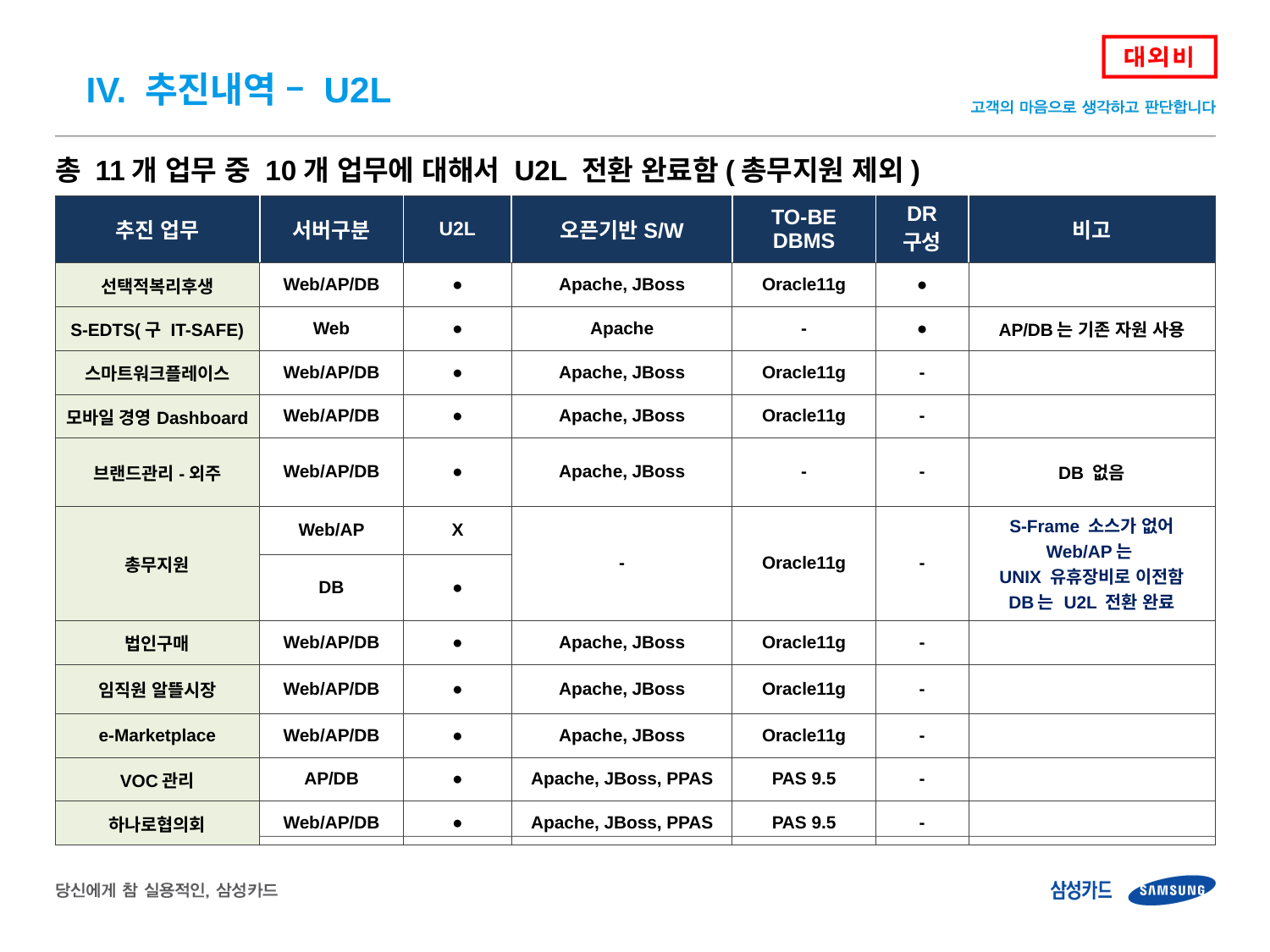

IV. 추진내역 – U2L
총 11개 업무 중 10개 업무에 대해서 U2L 전환 완료함(총무지원 제외)
| 추진 업무 | 서버구분 | U2L | 오픈기반S/W | TO-BE DBMS | DR 구성 | 비고 |
| --- | --- | --- | --- | --- | --- | --- |
| 선택적복리후생 | Web/AP/DB | ● | Apache, JBoss | Oracle11g | ● |  |
| S-EDTS(구 IT-SAFE) | Web | ● | Apache | - | ● | AP/DB는 기존 자원 사용 |
| 스마트워크플레이스 | Web/AP/DB | ● | Apache, JBoss | Oracle11g | - |  |
| 모바일 경영Dashboard | Web/AP/DB | ● | Apache, JBoss | Oracle11g | - |  |
| 브랜드관리-외주 | Web/AP/DB | ● | Apache, JBoss | - | - | DB 없음 |
| 총무지원 | Web/AP | X | - | Oracle11g | - | S-Frame 소스가 없어 Web/AP는 UNIX 유휴장비로 이전함 DB는 U2L 전환 완료 |
|  | DB | ● |  |  |  |  |
| 법인구매 | Web/AP/DB | ● | Apache, JBoss | Oracle11g | - |  |
| 임직원 알뜰시장 | Web/AP/DB | ● | Apache, JBoss | Oracle11g | - |  |
| e-Marketplace | Web/AP/DB | ● | Apache, JBoss | Oracle11g | - |  |
| VOC관리 | AP/DB | ● | Apache, JBoss, PPAS | PAS 9.5 | - |  |
| 하나로협의회 | Web/AP/DB | ● | Apache, JBoss, PPAS | PAS 9.5 | - |  |